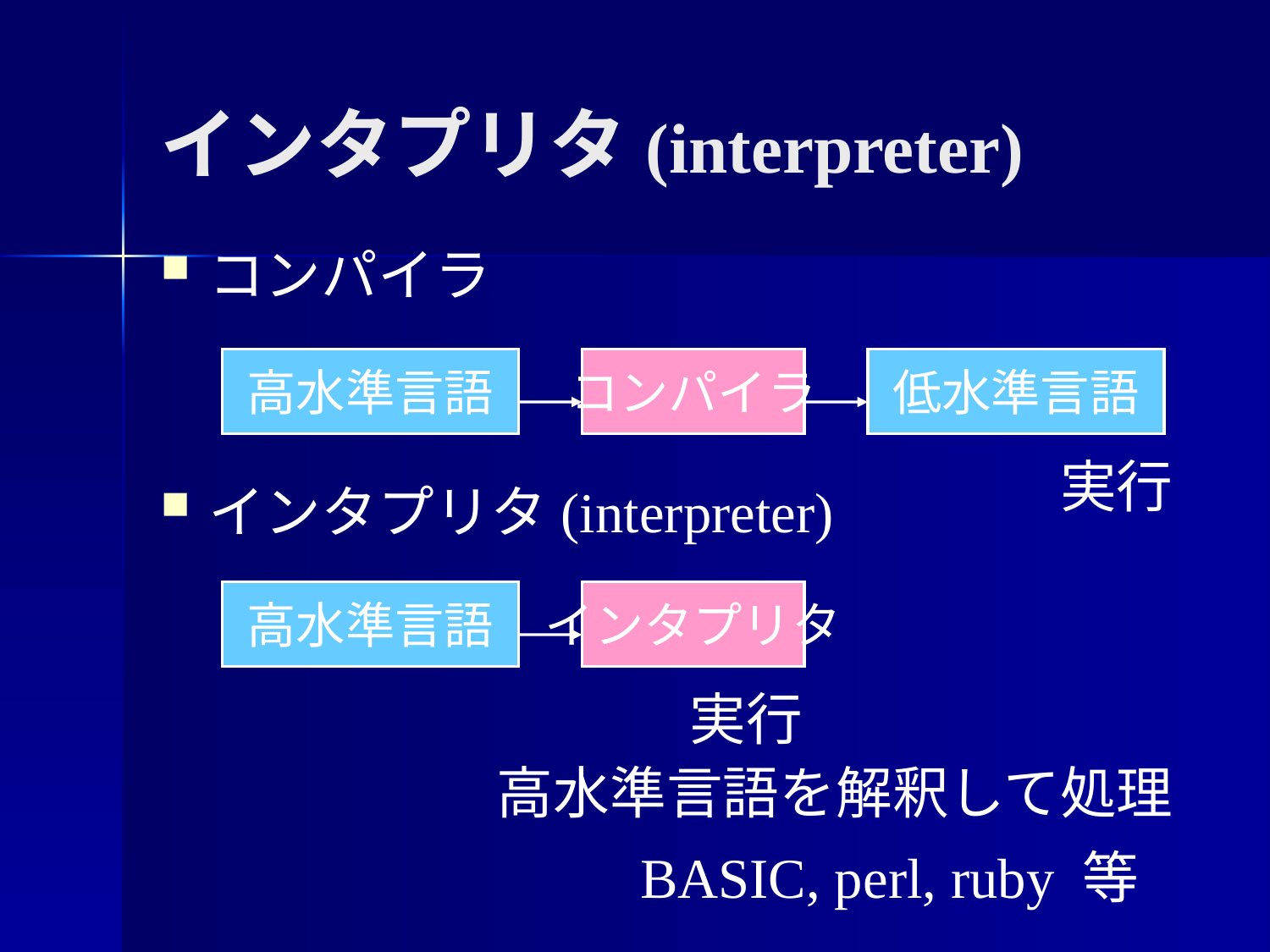

# インタプリタ(interpreter)
コンパイラ

インタプリタ(interpreter)
高水準言語
コンパイラ

低水準言語

実行
高水準言語
インタプリタ

実行
高水準言語を解釈して処理
BASIC, perl, ruby 等